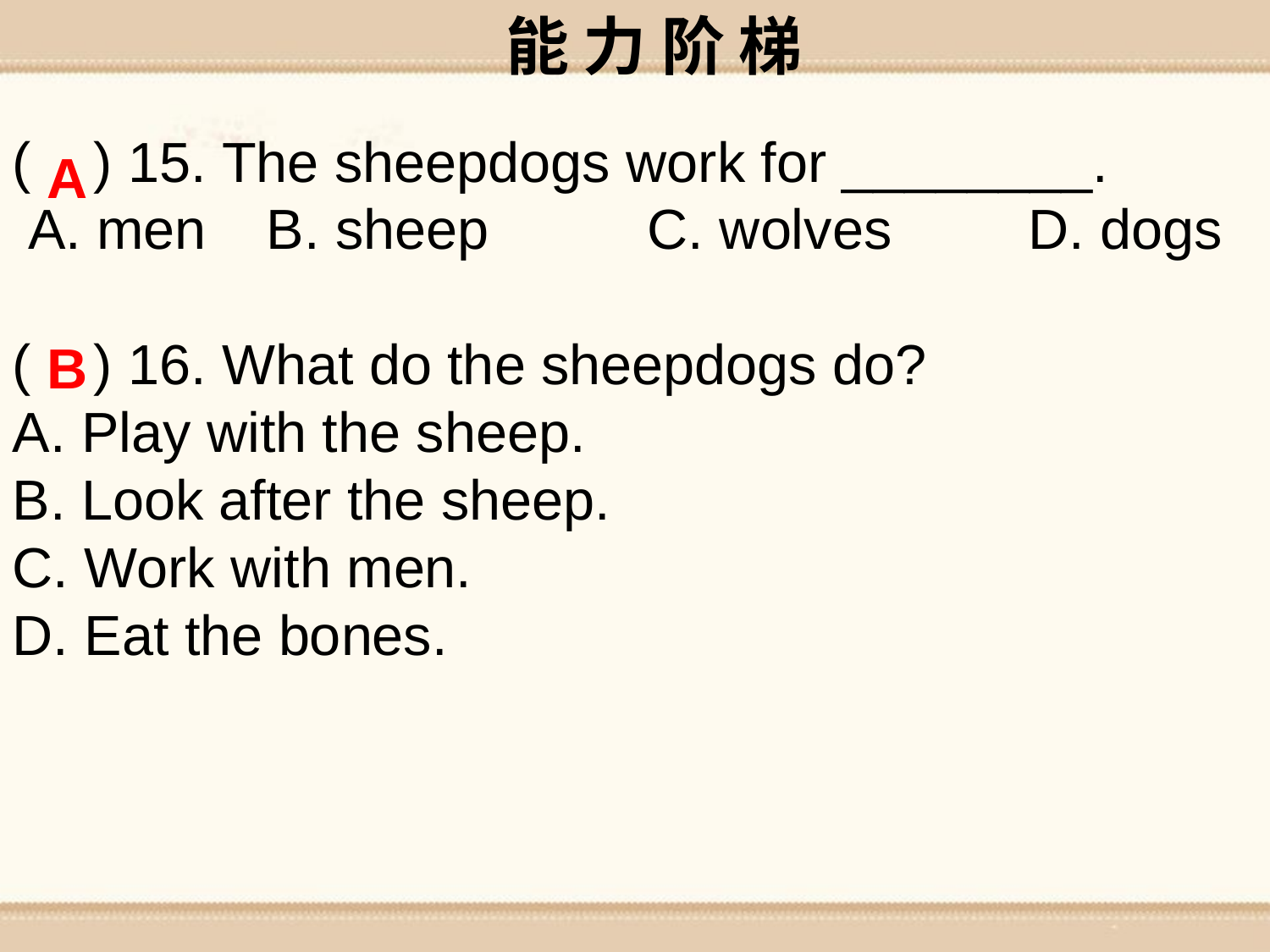

能 力 阶 梯
(    ) 15. The sheepdogs work for ________.
 A. men   	B. sheep    	C. wolves     	D. dogs

(    ) 16. What do the sheepdogs do?
A. Play with the sheep.
B. Look after the sheep.
C. Work with men.
D. Eat the bones.
A
B